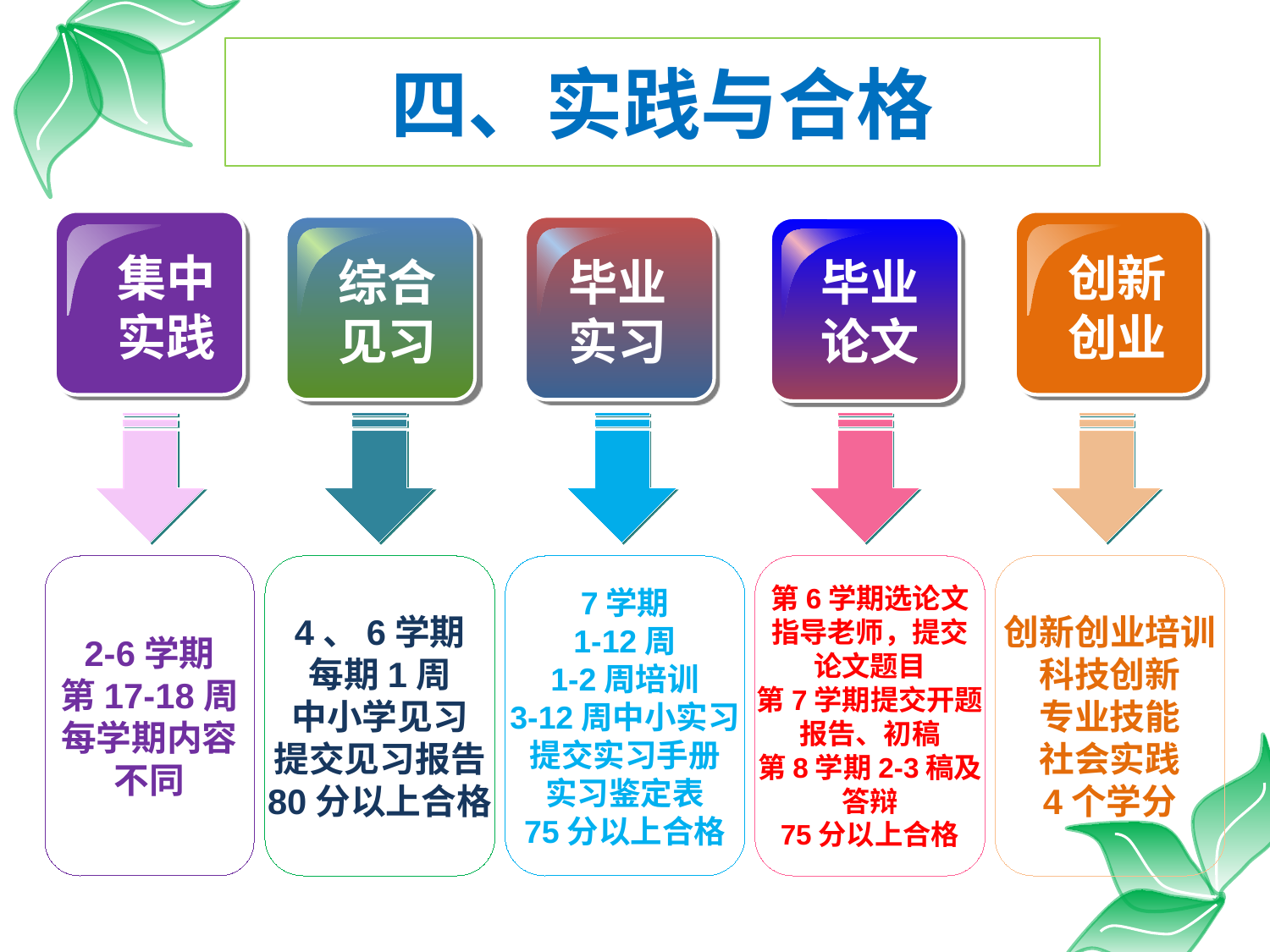

四、实践与合格

集中
实践
创新
创业
综合
见习
毕业
实习
毕业
论文

2-6学期
第17-18周
每学期内容
不同
4、6学期
每期1周
中小学见习
提交见习报告
80分以上合格
7学期
1-12周
1-2周培训
3-12周中小实习
提交实习手册
实习鉴定表
75分以上合格
第6学期选论文
指导老师，提交
论文题目
第7学期提交开题
报告、初稿
第8学期2-3稿及
答辩
75分以上合格
创新创业培训
科技创新
专业技能
社会实践
4个学分